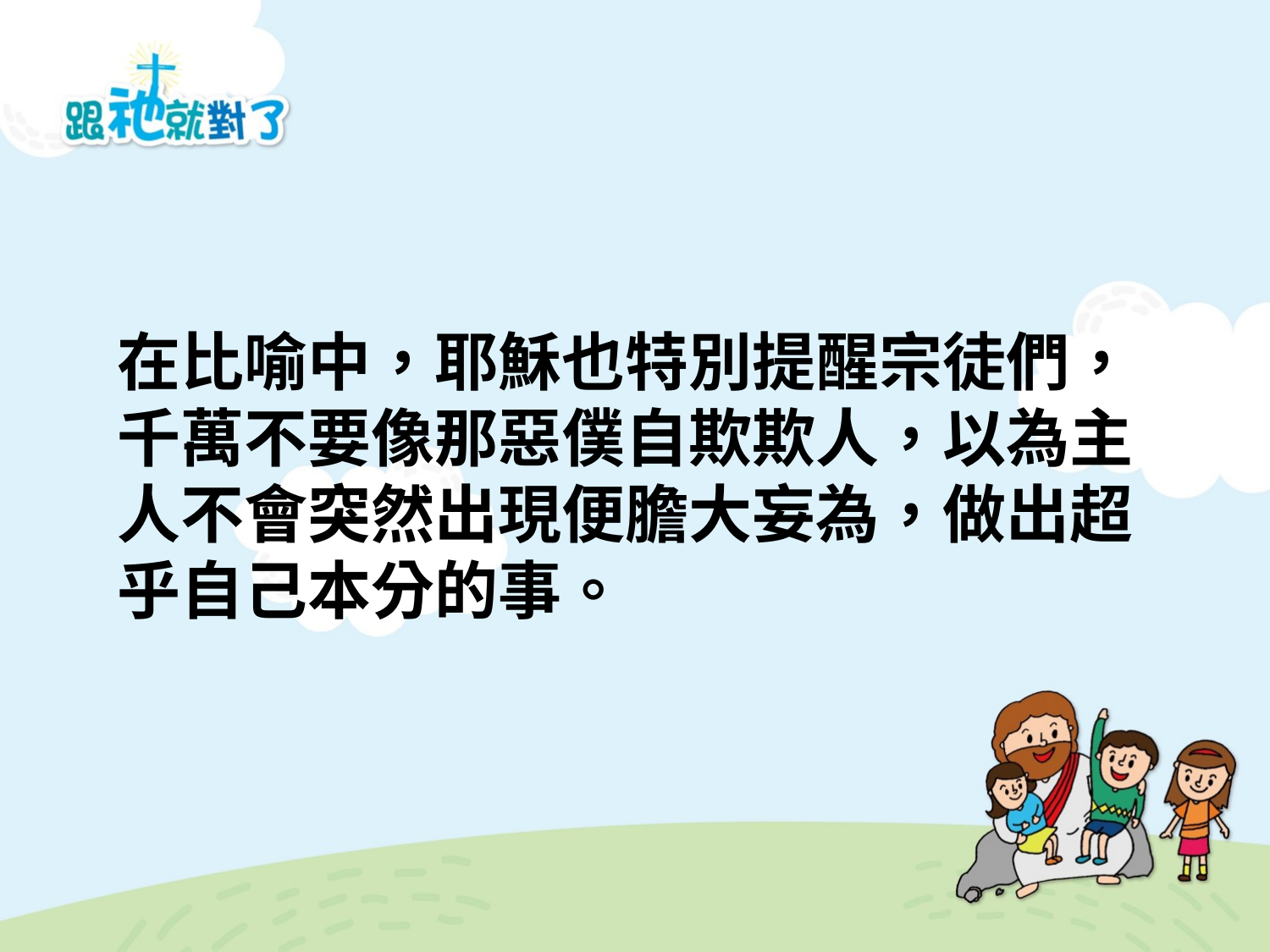

在比喻中，耶穌也特別提醒宗徒們，千萬不要像那惡僕自欺欺人，以為主人不會突然出現便膽大妄為，做出超乎自己本分的事。